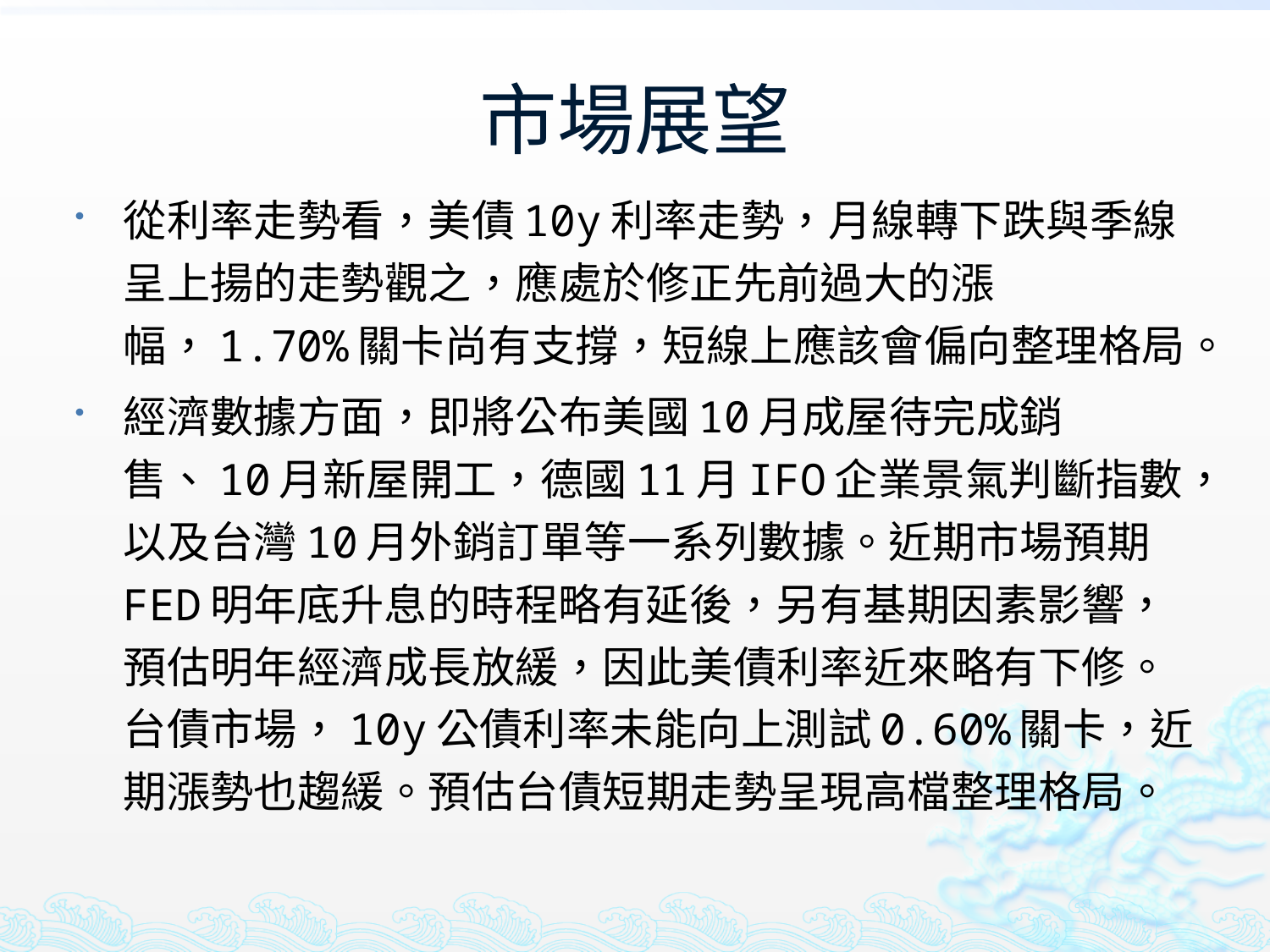

# 市場展望
從利率走勢看，美債10y利率走勢，月線轉下跌與季線呈上揚的走勢觀之，應處於修正先前過大的漲幅，1.70%關卡尚有支撐，短線上應該會偏向整理格局。
經濟數據方面，即將公布美國10月成屋待完成銷售、10月新屋開工，德國11月IFO企業景氣判斷指數，以及台灣10月外銷訂單等一系列數據。近期市場預期FED明年底升息的時程略有延後，另有基期因素影響，預估明年經濟成長放緩，因此美債利率近來略有下修。台債市場，10y公債利率未能向上測試0.60%關卡，近期漲勢也趨緩。預估台債短期走勢呈現高檔整理格局。